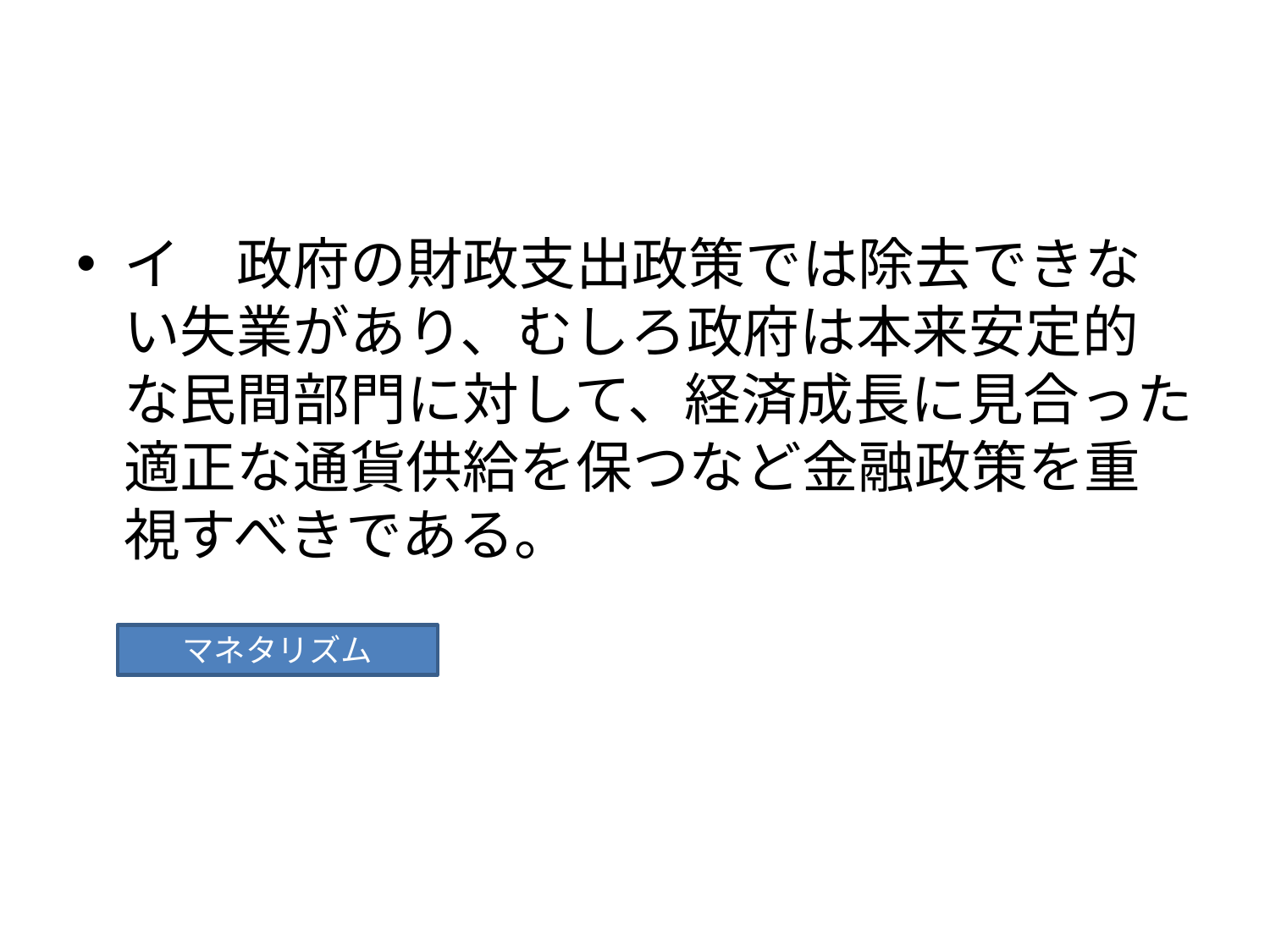

#
イ　政府の財政支出政策では除去できない失業があり、むしろ政府は本来安定的な民間部門に対して、経済成長に見合った適正な通貨供給を保つなど金融政策を重視すべきである。

マネタリズム